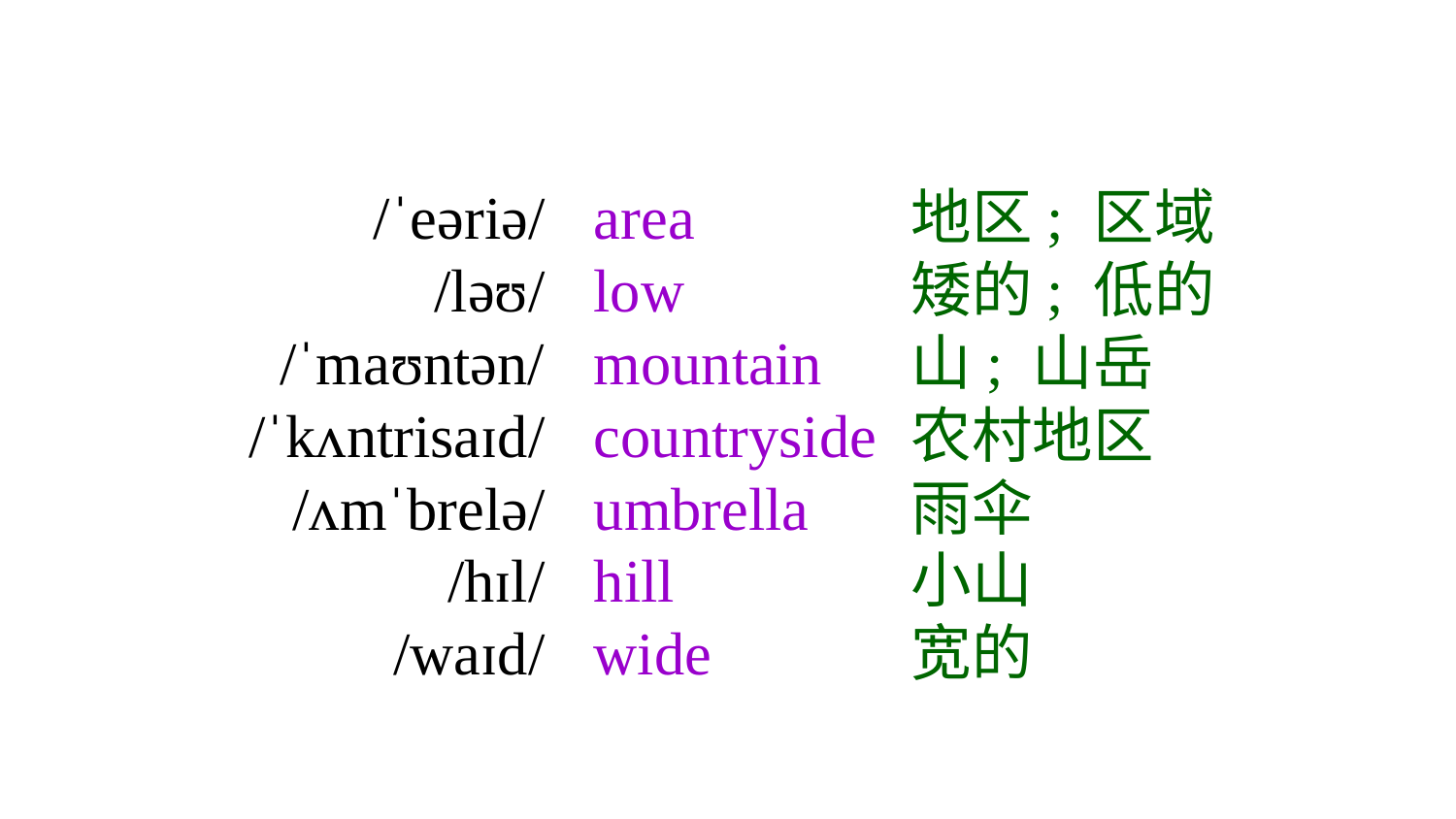

/ˈeəriə/
/ləʊ/
/ˈmaʊntən/
/ˈkʌntrisaɪd/
/ʌmˈbrelə/
/hɪl/
/waɪd/
area
low
mountain
countryside
umbrella
hill
wide
地区; 区域
矮的; 低的
山; 山岳
农村地区
雨伞
小山
宽的